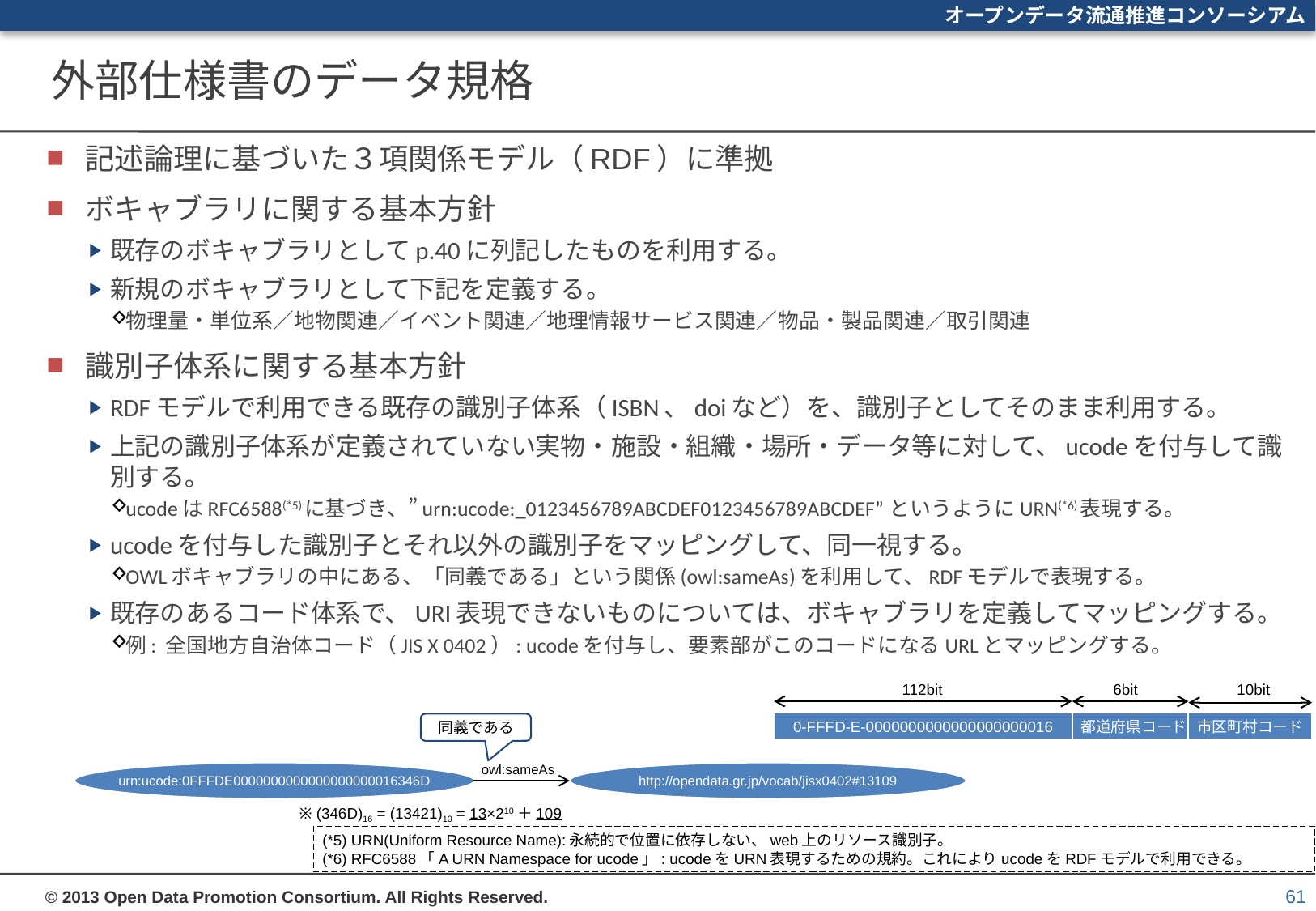

# 外部仕様書のデータ規格
記述論理に基づいた３項関係モデル（RDF）に準拠
ボキャブラリに関する基本方針
既存のボキャブラリとしてp.40に列記したものを利用する。
新規のボキャブラリとして下記を定義する。
物理量・単位系／地物関連／イベント関連／地理情報サービス関連／物品・製品関連／取引関連
識別子体系に関する基本方針
RDFモデルで利用できる既存の識別子体系（ISBN、doiなど）を、識別子としてそのまま利用する。
上記の識別子体系が定義されていない実物・施設・組織・場所・データ等に対して、ucodeを付与して識別する｡
ucodeはRFC6588(*5)に基づき、”urn:ucode:_0123456789ABCDEF0123456789ABCDEF”というようにURN(*6)表現する。
ucodeを付与した識別子とそれ以外の識別子をマッピングして、同一視する。
OWLボキャブラリの中にある、「同義である」という関係(owl:sameAs)を利用して、RDFモデルで表現する。
既存のあるコード体系で、URI表現できないものについては、ボキャブラリを定義してマッピングする。
例: 全国地方自治体コード（JIS X 0402）: ucodeを付与し、要素部がこのコードになるURLとマッピングする。

6bit
10bit
112bit
0-FFFD-E-0000000000000000000016
都道府県コード
市区町村コード
同義である
owl:sameAs
urn:ucode:0FFFDE0000000000000000000016346D
http://opendata.gr.jp/vocab/jisx0402#13109
※ (346D)16 = (13421)10 = 13×210＋109
(*5) URN(Uniform Resource Name):永続的で位置に依存しない、web上のリソース識別子。
(*6) RFC6588「A URN Namespace for ucode」: ucodeをURN表現するための規約。これによりucodeをRDFモデルで利用できる。
61